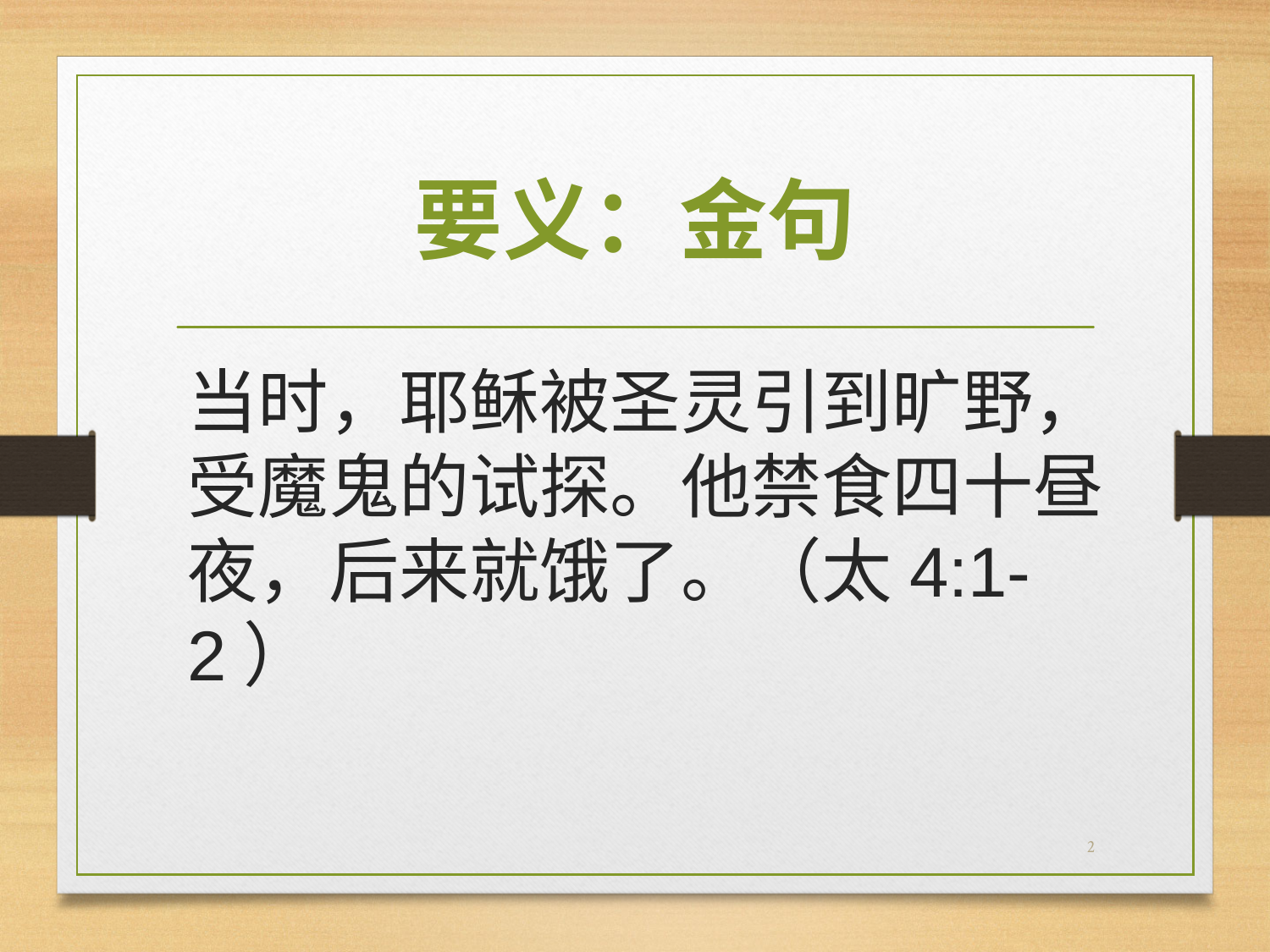

# 要义：金句
当时，耶稣被圣灵引到旷野，受魔鬼的试探。他禁食四十昼夜，后来就饿了。（太4:1-2）
2